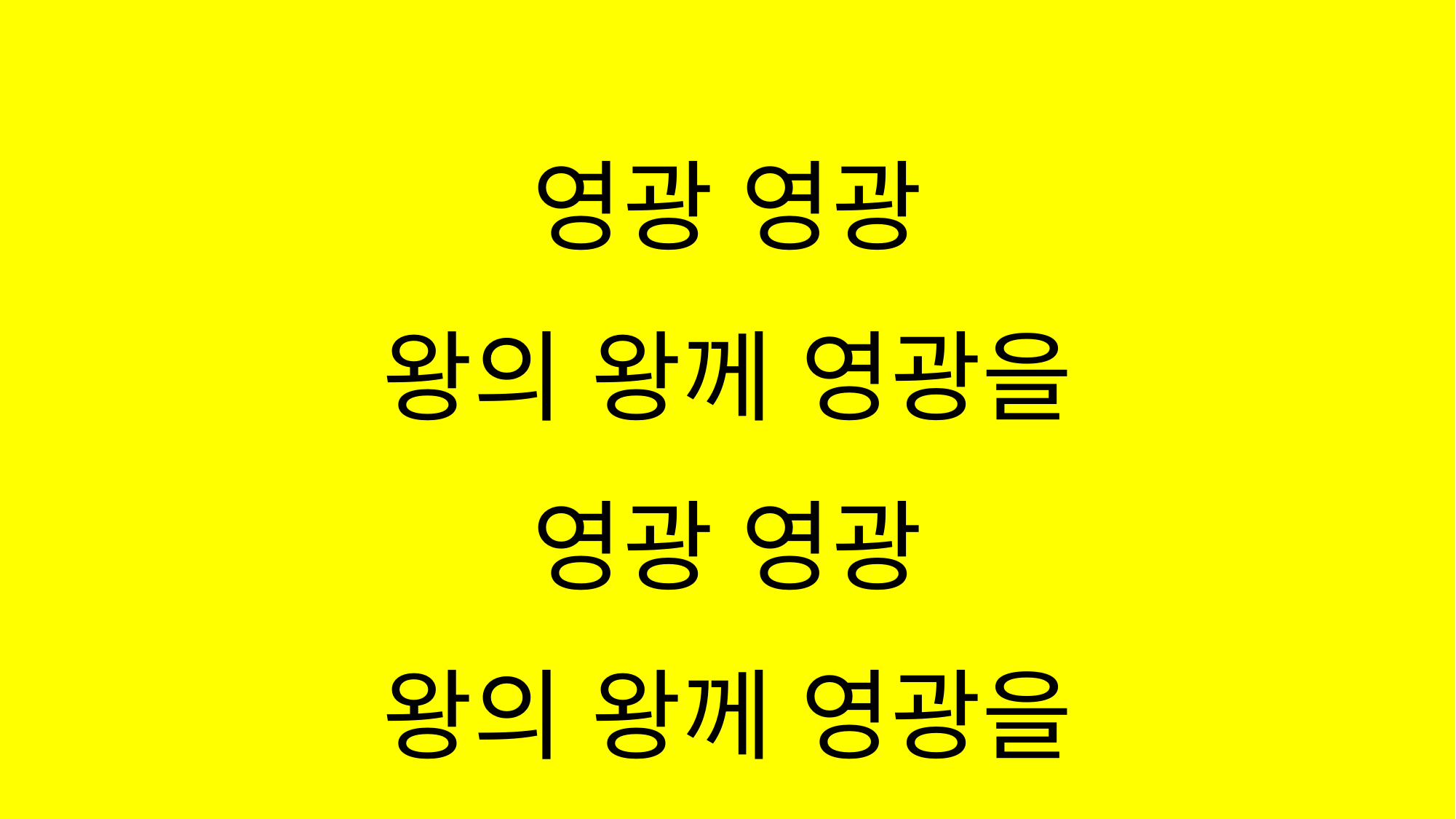

#
영광 영광

왕의 왕께 영광을

영광 영광

왕의 왕께 영광을